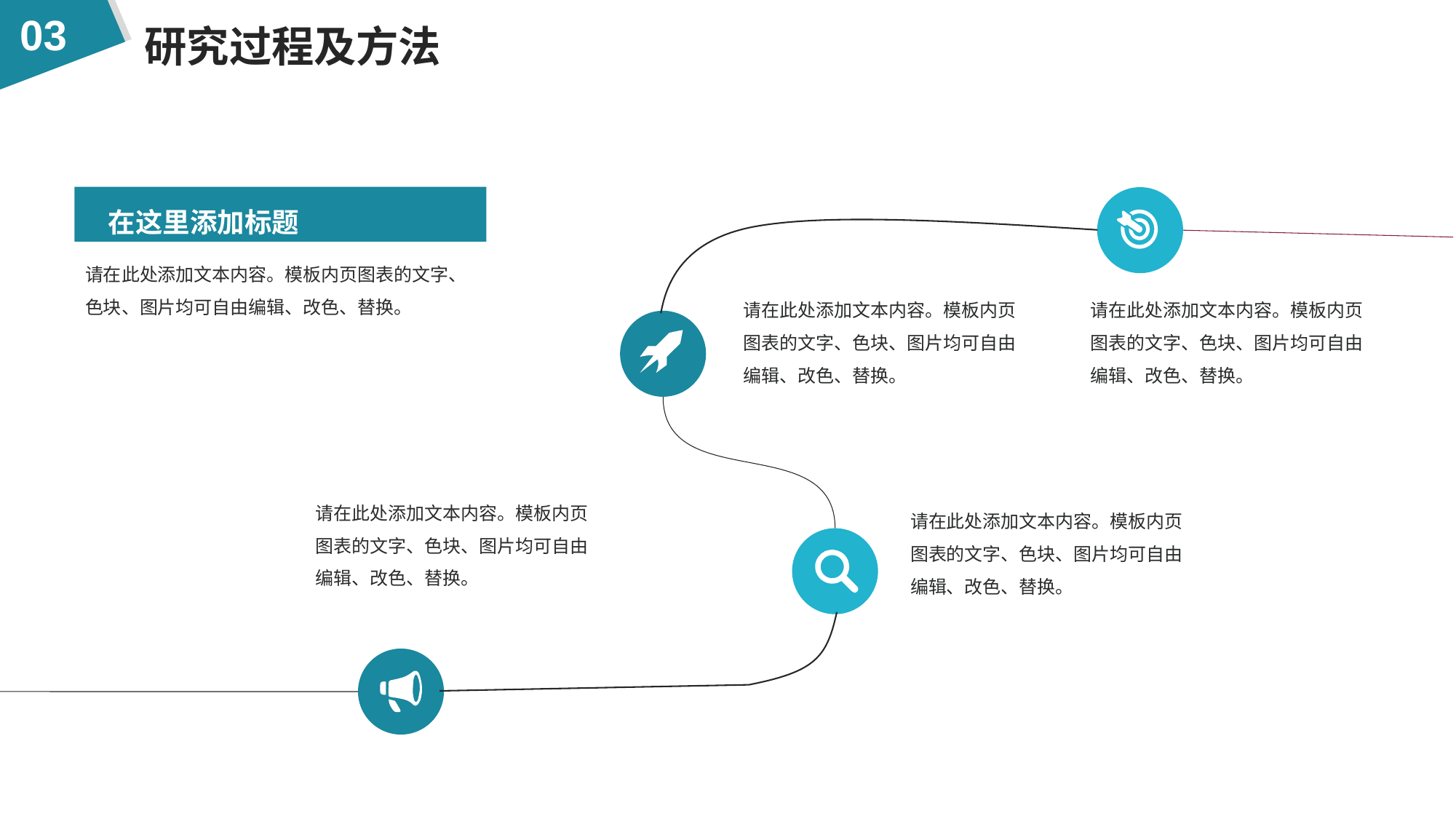

03
研究过程及方法
在这里添加标题

请在此处添加文本内容。模板内页图表的文字、色块、图片均可自由编辑、改色、替换。
请在此处添加文本内容。模板内页图表的文字、色块、图片均可自由编辑、改色、替换。
请在此处添加文本内容。模板内页图表的文字、色块、图片均可自由编辑、改色、替换。

请在此处添加文本内容。模板内页图表的文字、色块、图片均可自由编辑、改色、替换。
请在此处添加文本内容。模板内页图表的文字、色块、图片均可自由编辑、改色、替换。